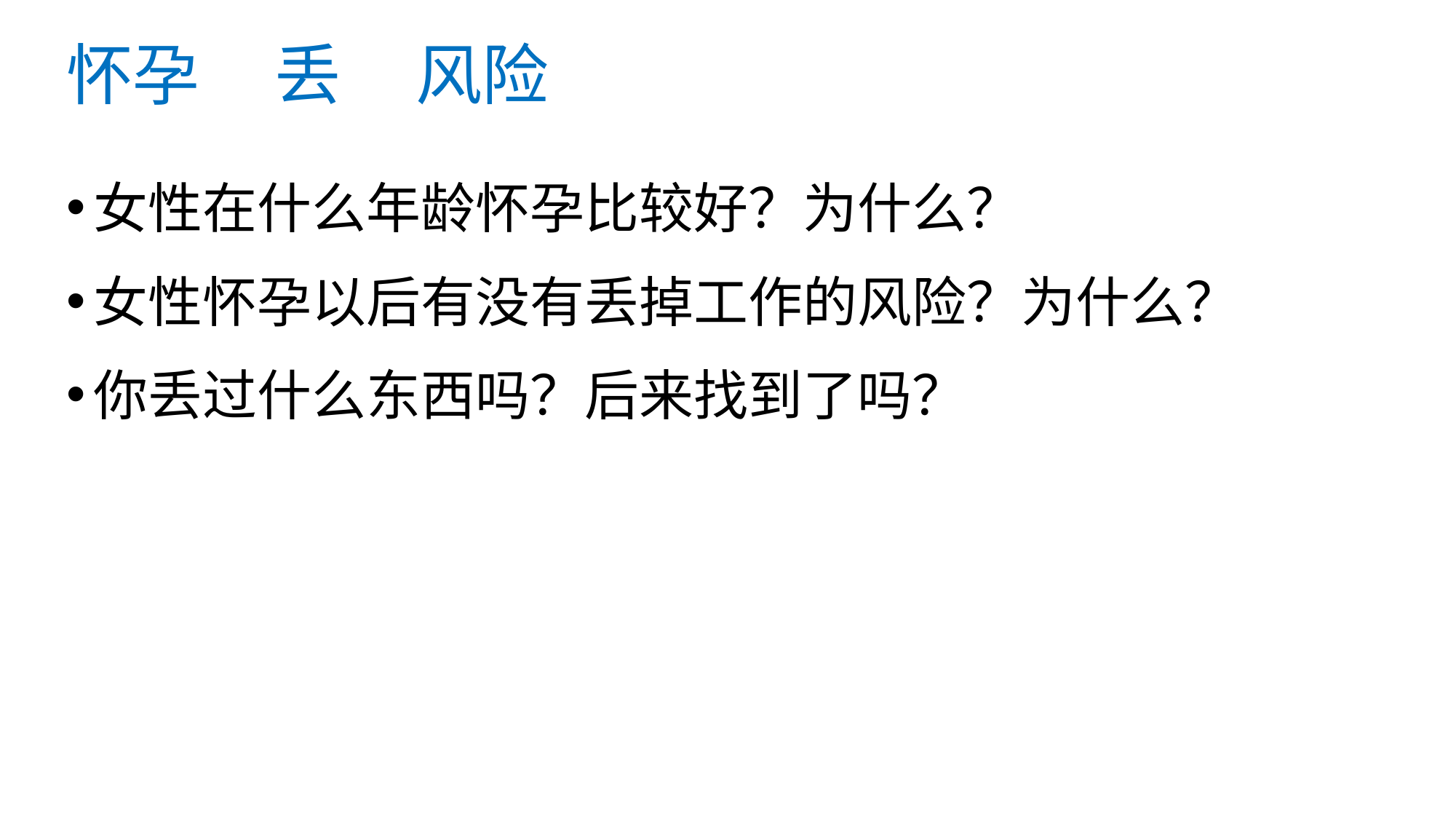

# 怀孕     丢     风险
女性在什么年龄怀孕比较好？为什么？
女性怀孕以后有没有丢掉工作的风险？为什么？
你丢过什么东西吗？后来找到了吗？